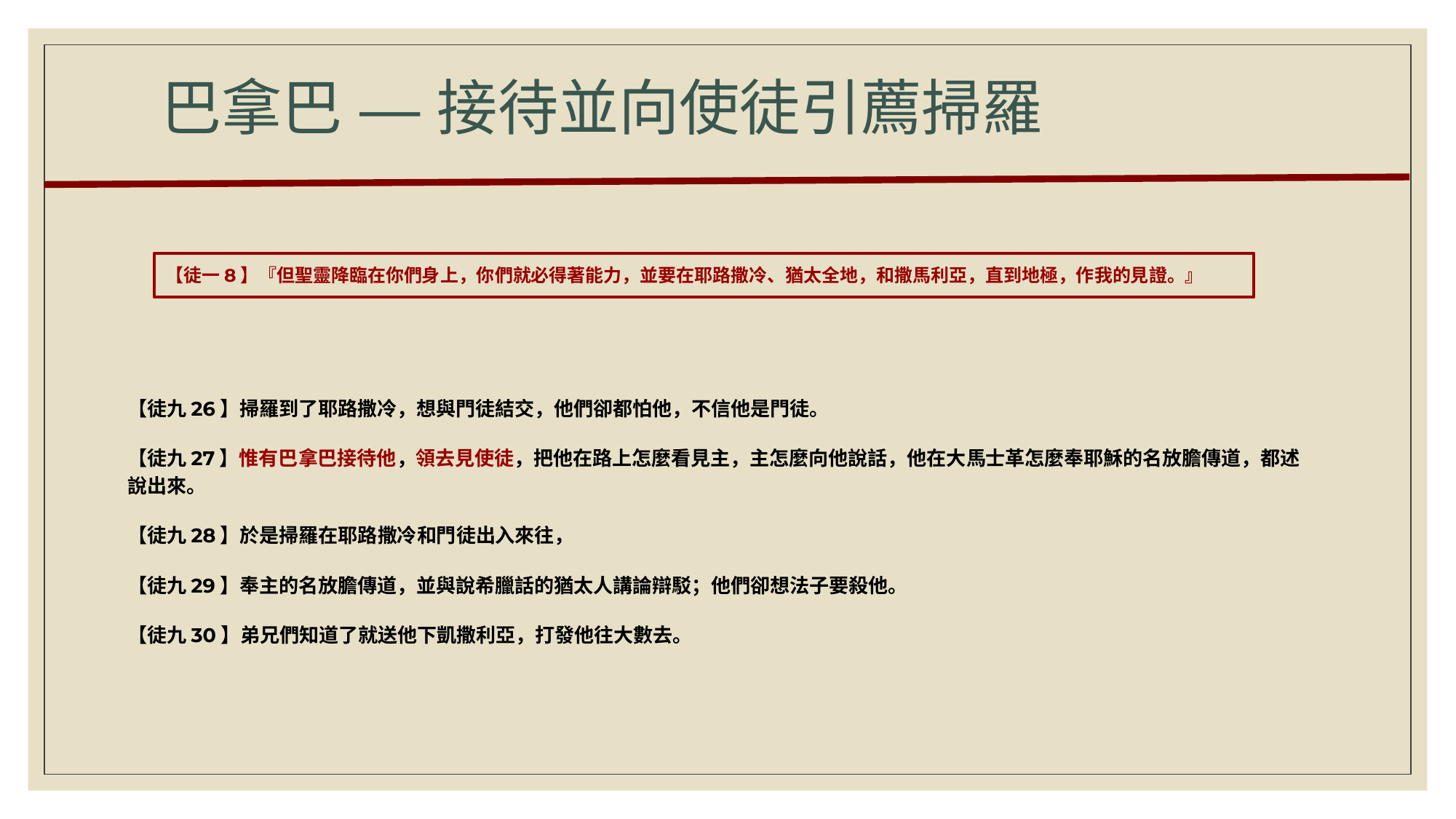

巴拿巴 — 接待並向使徒引薦掃羅
【徒一8】『但聖靈降臨在你們身上，你們就必得著能力，並要在耶路撒冷、猶太全地，和撒馬利亞，直到地極，作我的見證。』
【徒九26】掃羅到了耶路撒冷，想與門徒結交，他們卻都怕他，不信他是門徒。
【徒九27】惟有巴拿巴接待他，領去見使徒，把他在路上怎麼看見主，主怎麼向他說話，他在大馬士革怎麼奉耶穌的名放膽傳道，都述說出來。
【徒九28】於是掃羅在耶路撒冷和門徒出入來往，
【徒九29】奉主的名放膽傳道，並與說希臘話的猶太人講論辯駁；他們卻想法子要殺他。
【徒九30】弟兄們知道了就送他下凱撒利亞，打發他往大數去。